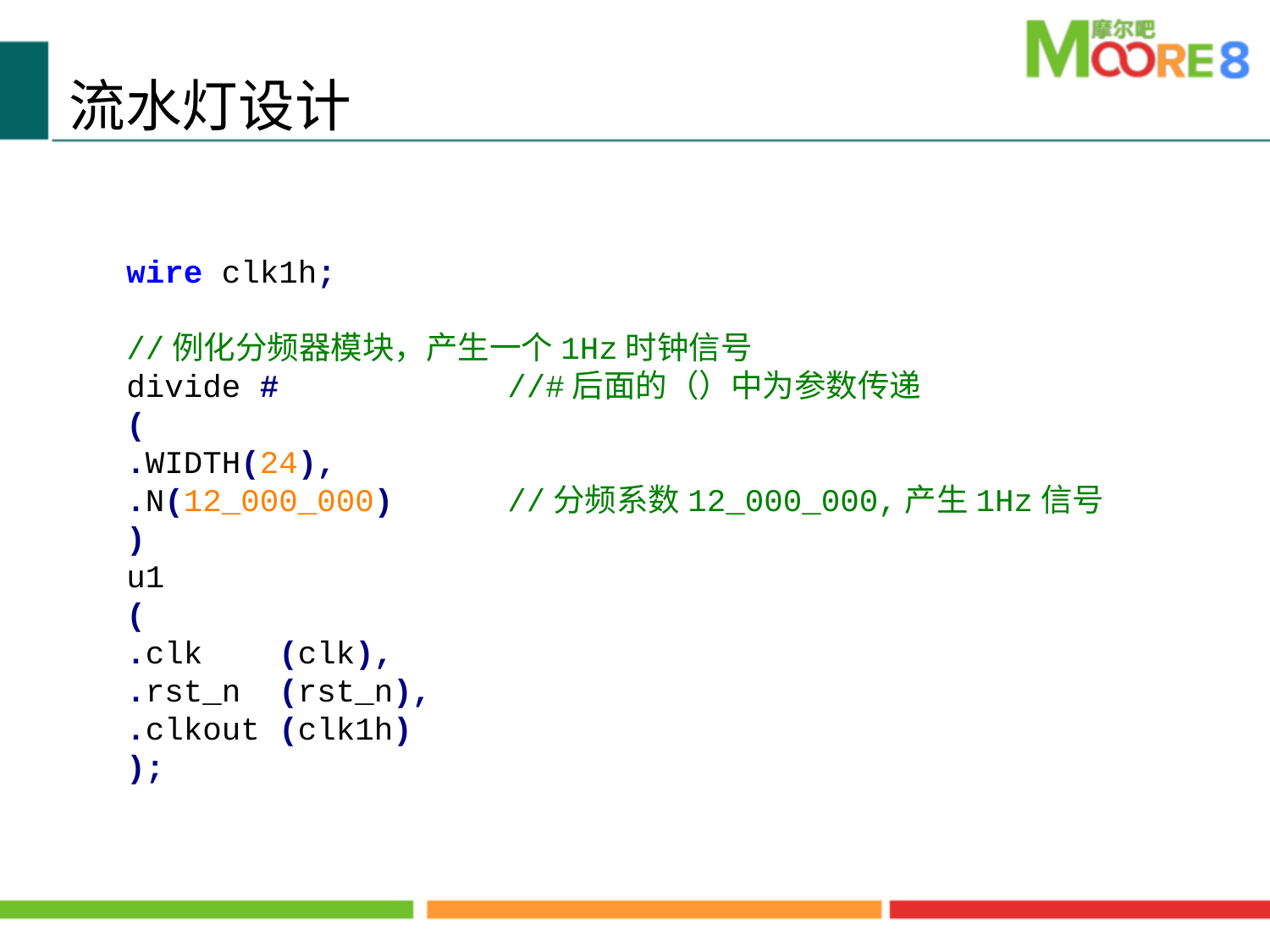

流水灯设计
wire clk1h;

//例化分频器模块，产生一个1Hz时钟信号
divide #            //#后面的（）中为参数传递
(
.WIDTH(24),
.N(12_000_000)      //分频系数12_000_000,产生1Hz信号
)
u1
(
.clk    (clk),
.rst_n  (rst_n),
.clkout (clk1h)
);